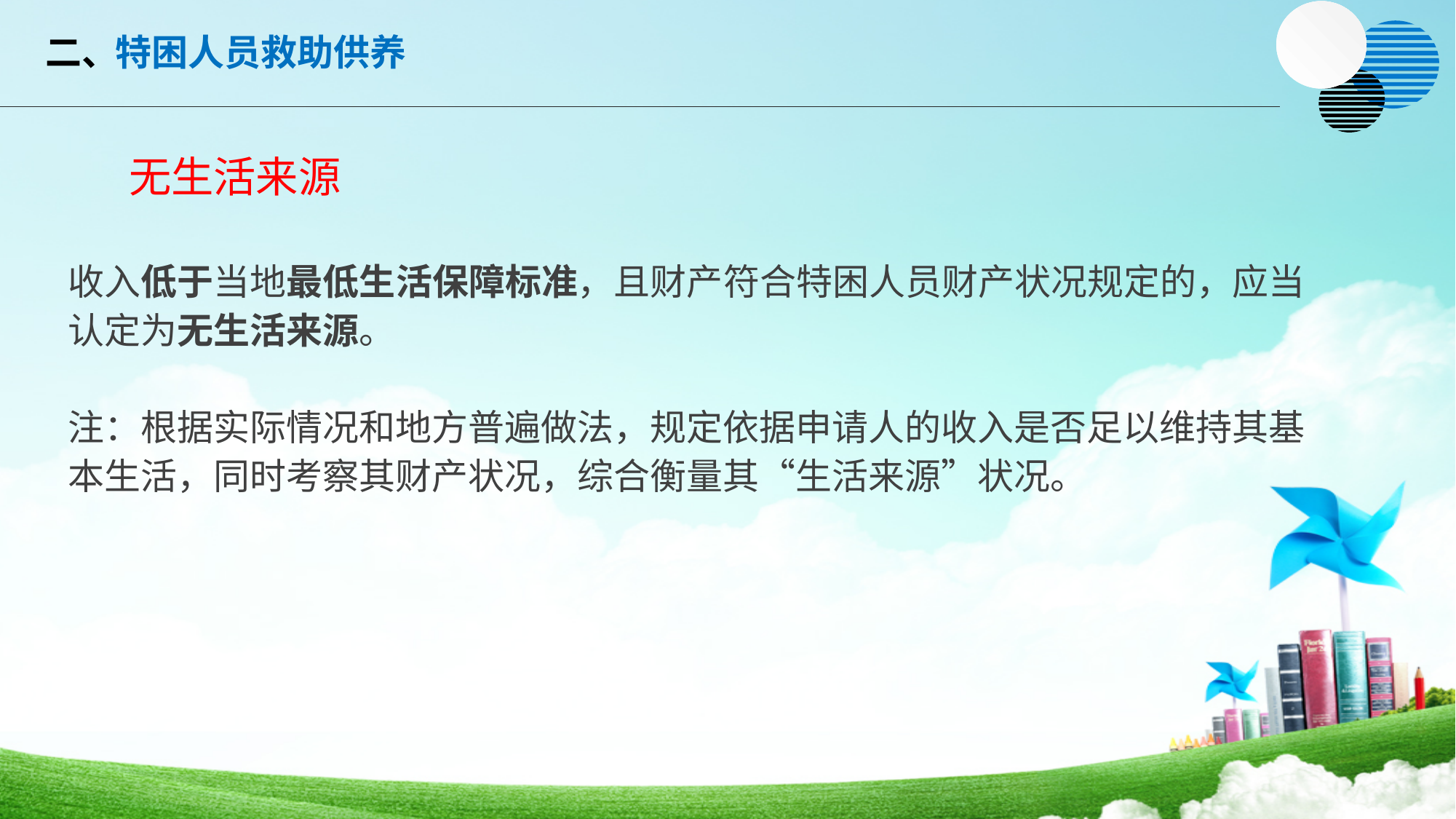

特困人员救助供养
二、
无生活来源
收入低于当地最低生活保障标准，且财产符合特困人员财产状况规定的，应当认定为无生活来源。

注：根据实际情况和地方普遍做法，规定依据申请人的收入是否足以维持其基本生活，同时考察其财产状况，综合衡量其“生活来源”状况。